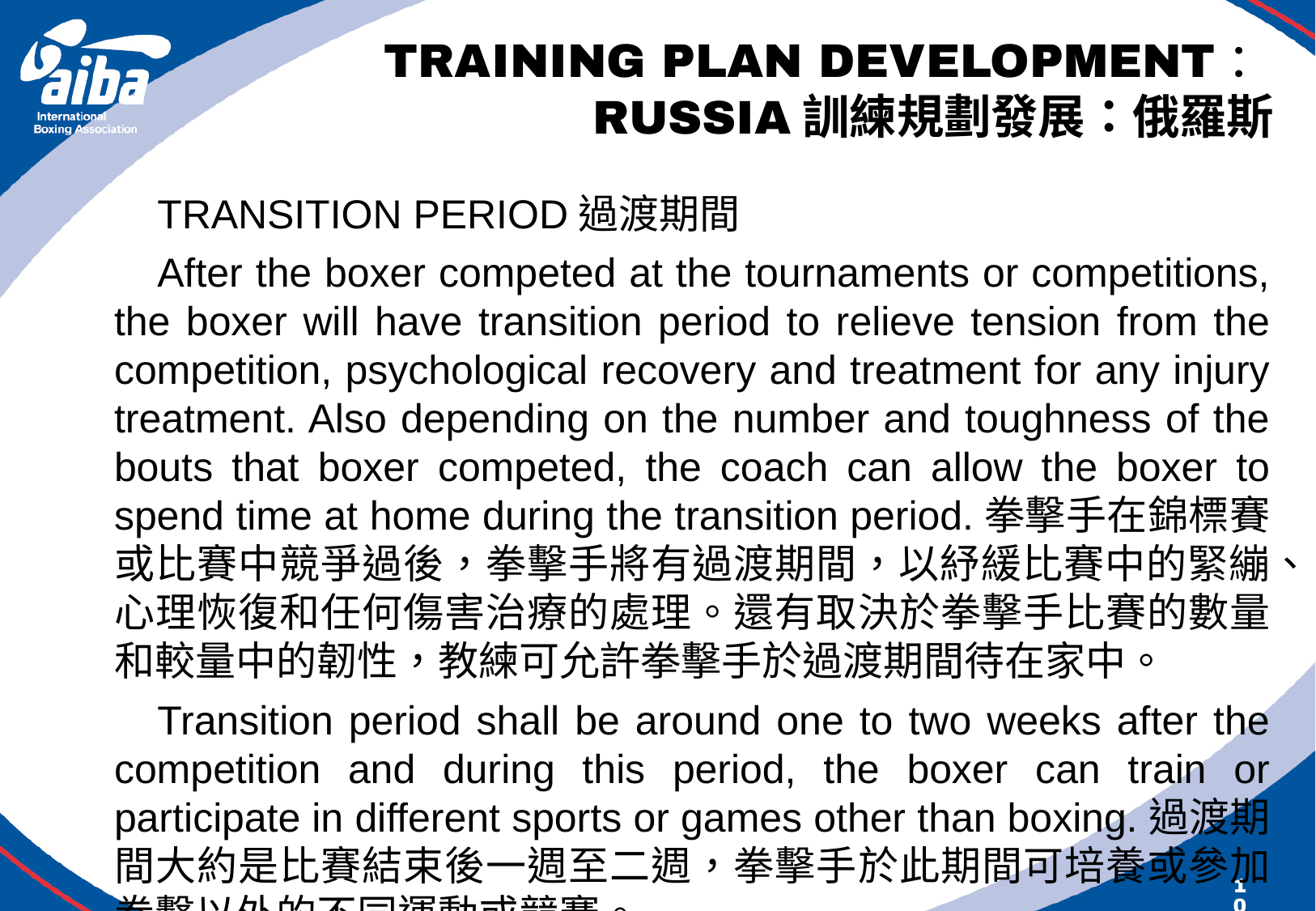

# TRAINING PLAN DEVELOPMENT： RUSSIA訓練規劃發展：俄羅斯
TRANSITION PERIOD過渡期間
After the boxer competed at the tournaments or competitions, the boxer will have transition period to relieve tension from the competition, psychological recovery and treatment for any injury treatment. Also depending on the number and toughness of the bouts that boxer competed, the coach can allow the boxer to spend time at home during the transition period.拳擊手在錦標賽或比賽中競爭過後，拳擊手將有過渡期間，以紓緩比賽中的緊繃、心理恢復和任何傷害治療的處理。還有取決於拳擊手比賽的數量和較量中的韌性，教練可允許拳擊手於過渡期間待在家中。
Transition period shall be around one to two weeks after the competition and during this period, the boxer can train or participate in different sports or games other than boxing.過渡期間大約是比賽結束後一週至二週，拳擊手於此期間可培養或參加拳擊以外的不同運動或競賽。
106